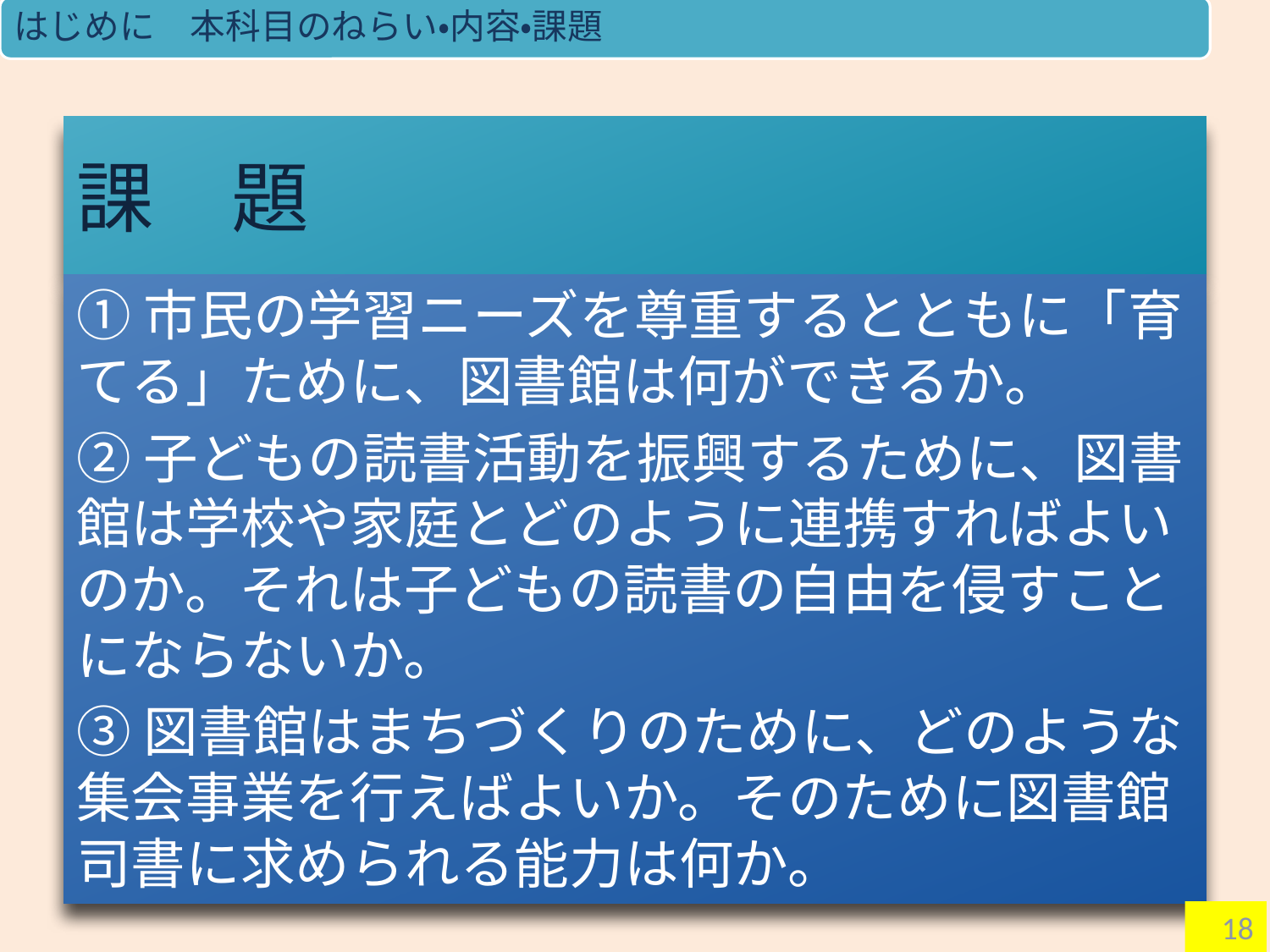

はじめに　本科目のねらい・内容・課題
# 課　題
①市民の学習ニーズを尊重するとともに「育てる」ために、図書館は何ができるか。
②子どもの読書活動を振興するために、図書館は学校や家庭とどのように連携すればよいのか。それは子どもの読書の自由を侵すことにならないか。
③図書館はまちづくりのために、どのような集会事業を行えばよいか。そのために図書館司書に求められる能力は何か。
18